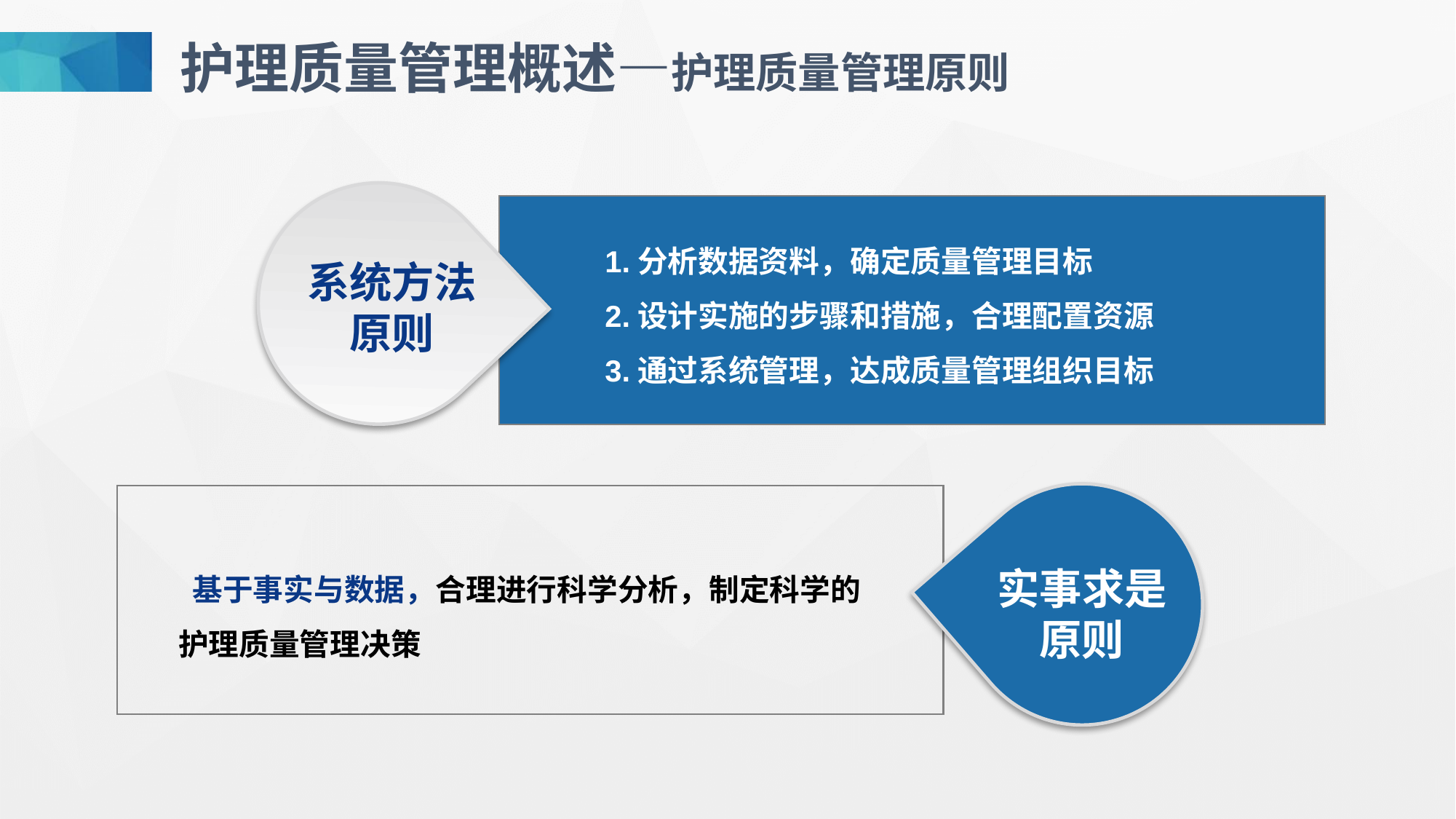

护理质量管理概述—护理质量管理原则

1.分析数据资料，确定质量管理目标
2.设计实施的步骤和措施，合理配置资源
3.通过系统管理，达成质量管理组织目标
系统方法
原则

 基于事实与数据，合理进行科学分析，制定科学的护理质量管理决策
实事求是
原则